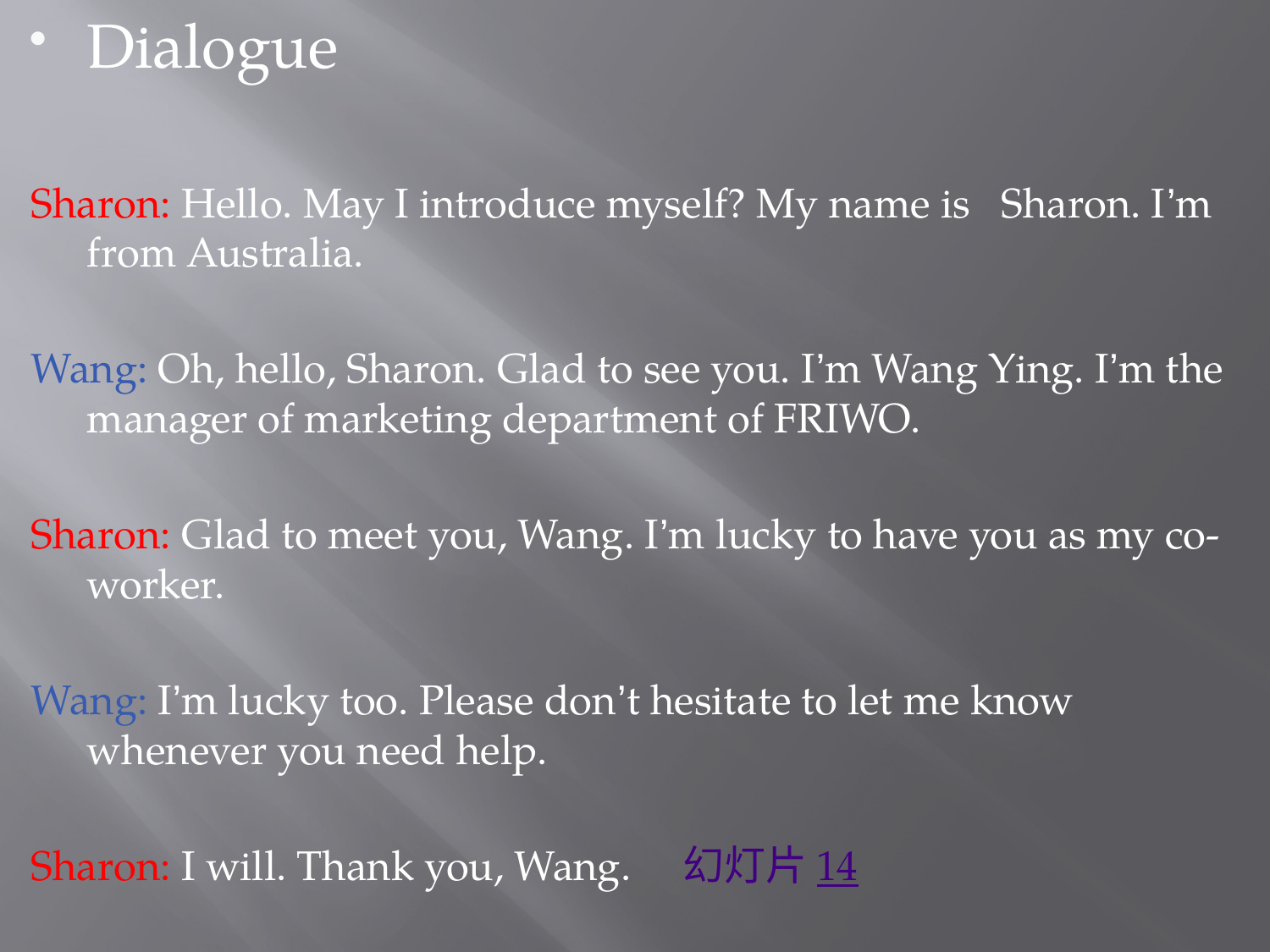

# Dialogue

Sharon: Hello. May I introduce myself? My name is   Sharon. I’m   from Australia.

Wang: Oh, hello, Sharon. Glad to see you. I’m Wang Ying. I’m the manager of marketing department of FRIWO.

Sharon: Glad to meet you, Wang. I’m lucky to have you as my co-worker.

Wang: I’m lucky too. Please don’t hesitate to let me know whenever you need help.

Sharon: I will. Thank you, Wang.    幻灯片 14